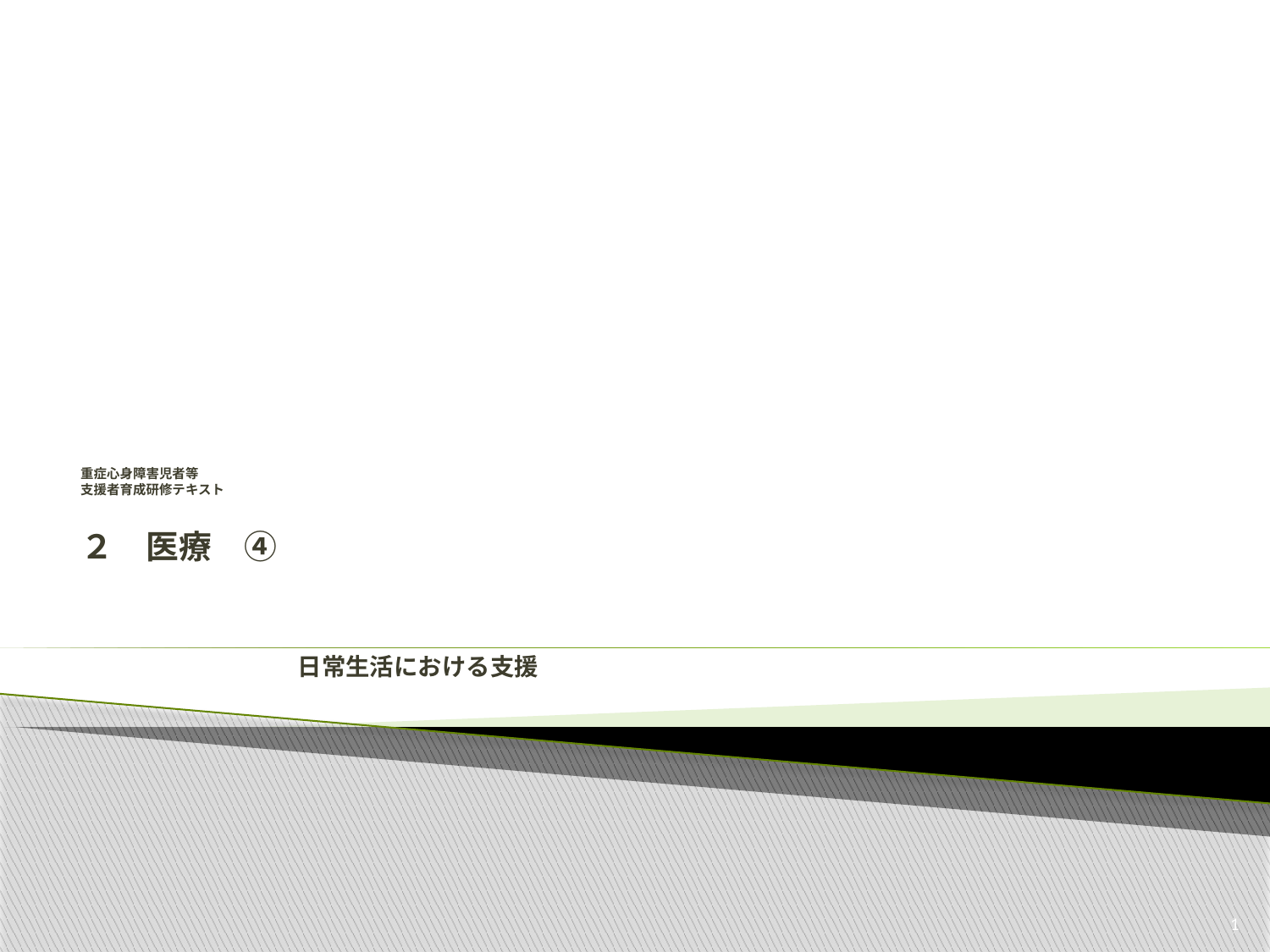

# 重症心身障害児者等 支援者育成研修テキスト ２　医療　④ 　 　　　　　　　　　　　　　　　　　　　　　　　　　　　　　　　　　　　 　　　　　　　　　日常生活における支援
1